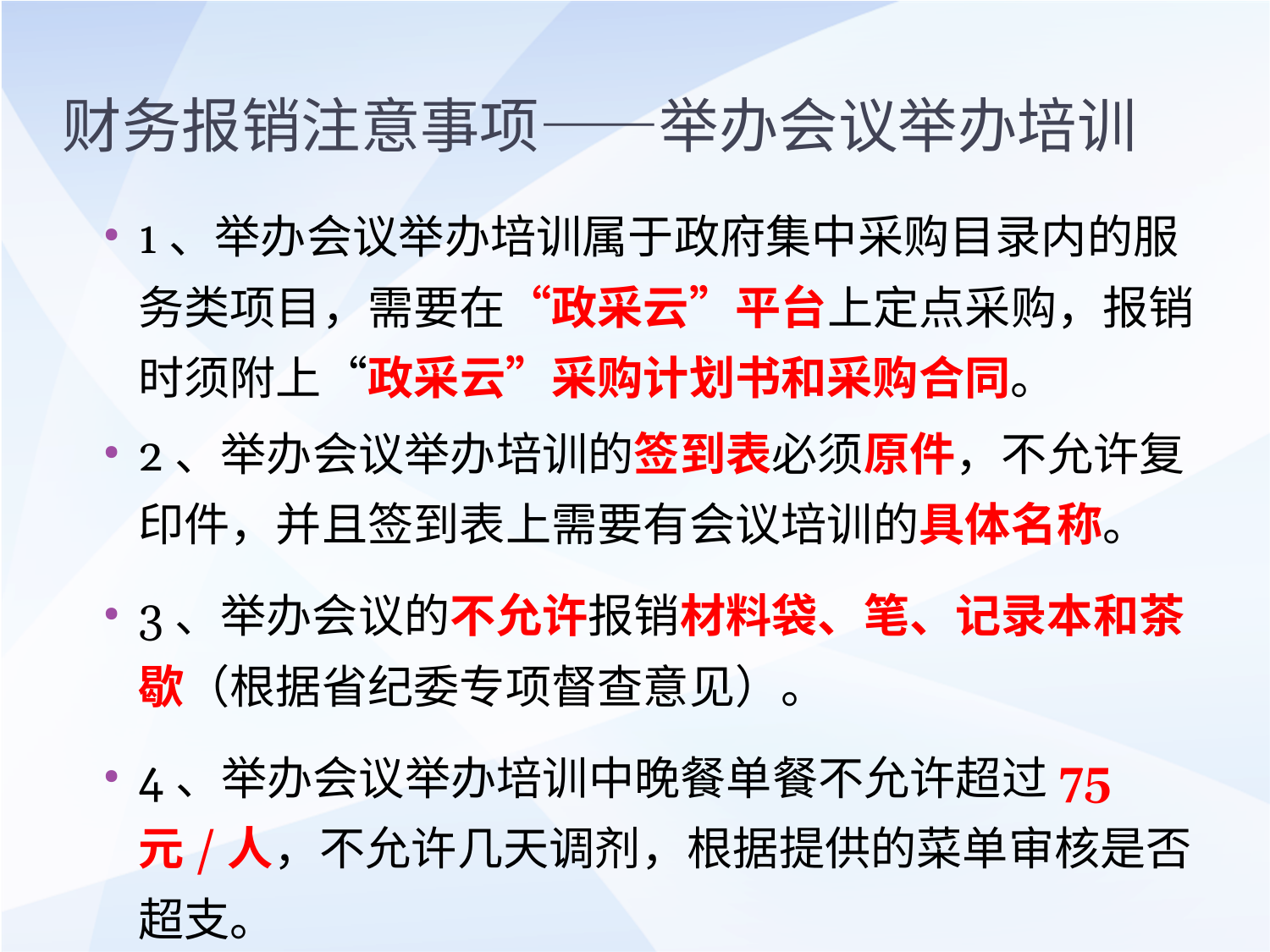

财务报销注意事项——举办会议举办培训
1、举办会议举办培训属于政府集中采购目录内的服务类项目，需要在“政采云”平台上定点采购，报销时须附上“政采云”采购计划书和采购合同。
2、举办会议举办培训的签到表必须原件，不允许复印件，并且签到表上需要有会议培训的具体名称。
3、举办会议的不允许报销材料袋、笔、记录本和茶歇（根据省纪委专项督查意见）。
4、举办会议举办培训中晚餐单餐不允许超过75元/人，不允许几天调剂，根据提供的菜单审核是否超支。